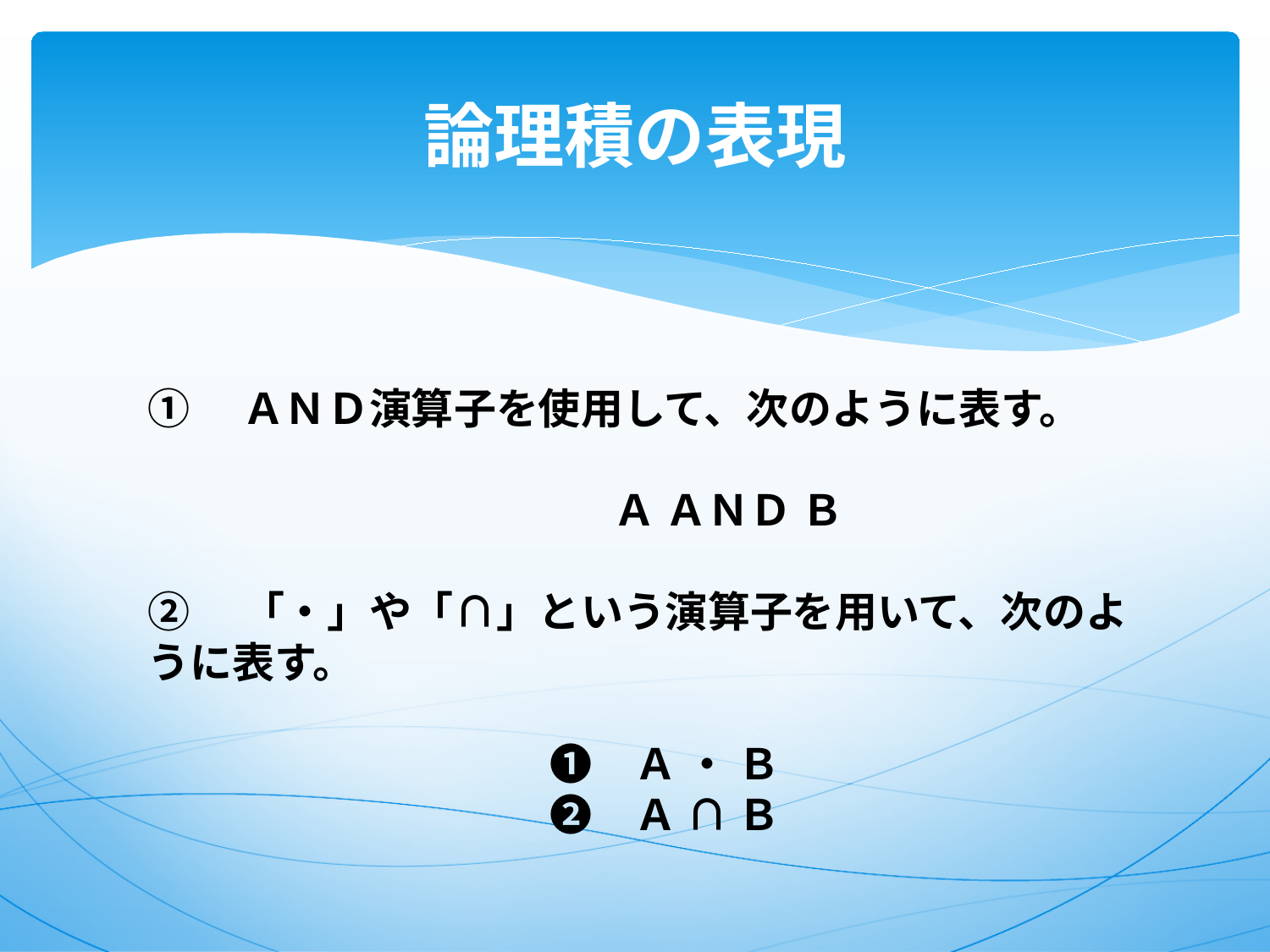

# 論理積の表現
①　ＡＮＤ演算子を使用して、次のように表す。

　　　　　　　　　　　Ａ ＡＮＤ Ｂ

②　「・」や「∩」という演算子を用いて、次のように表す。

　　　　　　　　❶　Ａ ・ Ｂ
　　　　　　　　❷　Ａ ∩ Ｂ